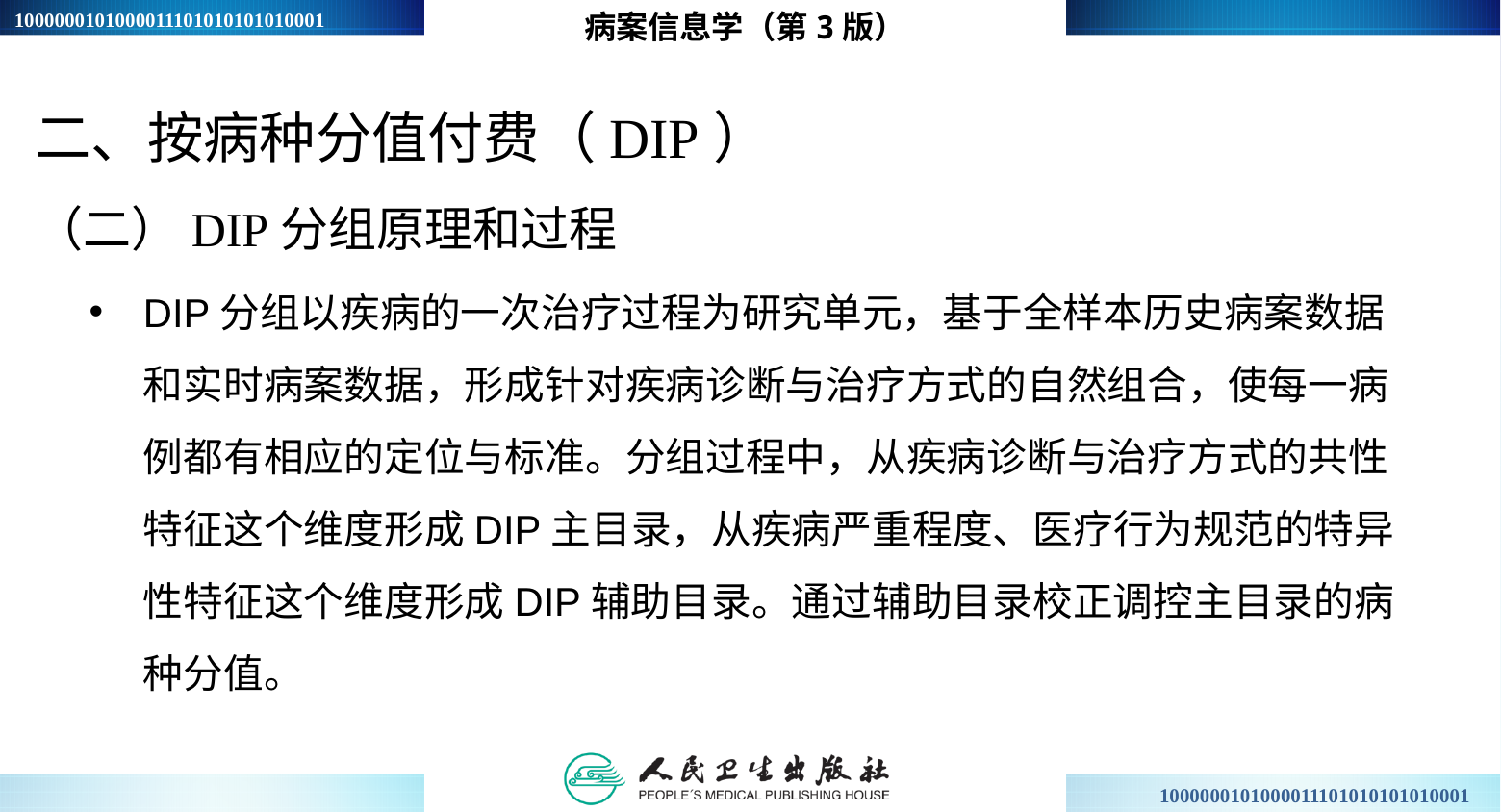

病案信息学（第3版）
二、按病种分值付费（DIP）
（二）DIP分组原理和过程
DIP分组以疾病的一次治疗过程为研究单元，基于全样本历史病案数据和实时病案数据，形成针对疾病诊断与治疗方式的自然组合，使每一病例都有相应的定位与标准。分组过程中，从疾病诊断与治疗方式的共性特征这个维度形成DIP主目录，从疾病严重程度、医疗行为规范的特异性特征这个维度形成DIP辅助目录。通过辅助目录校正调控主目录的病种分值。